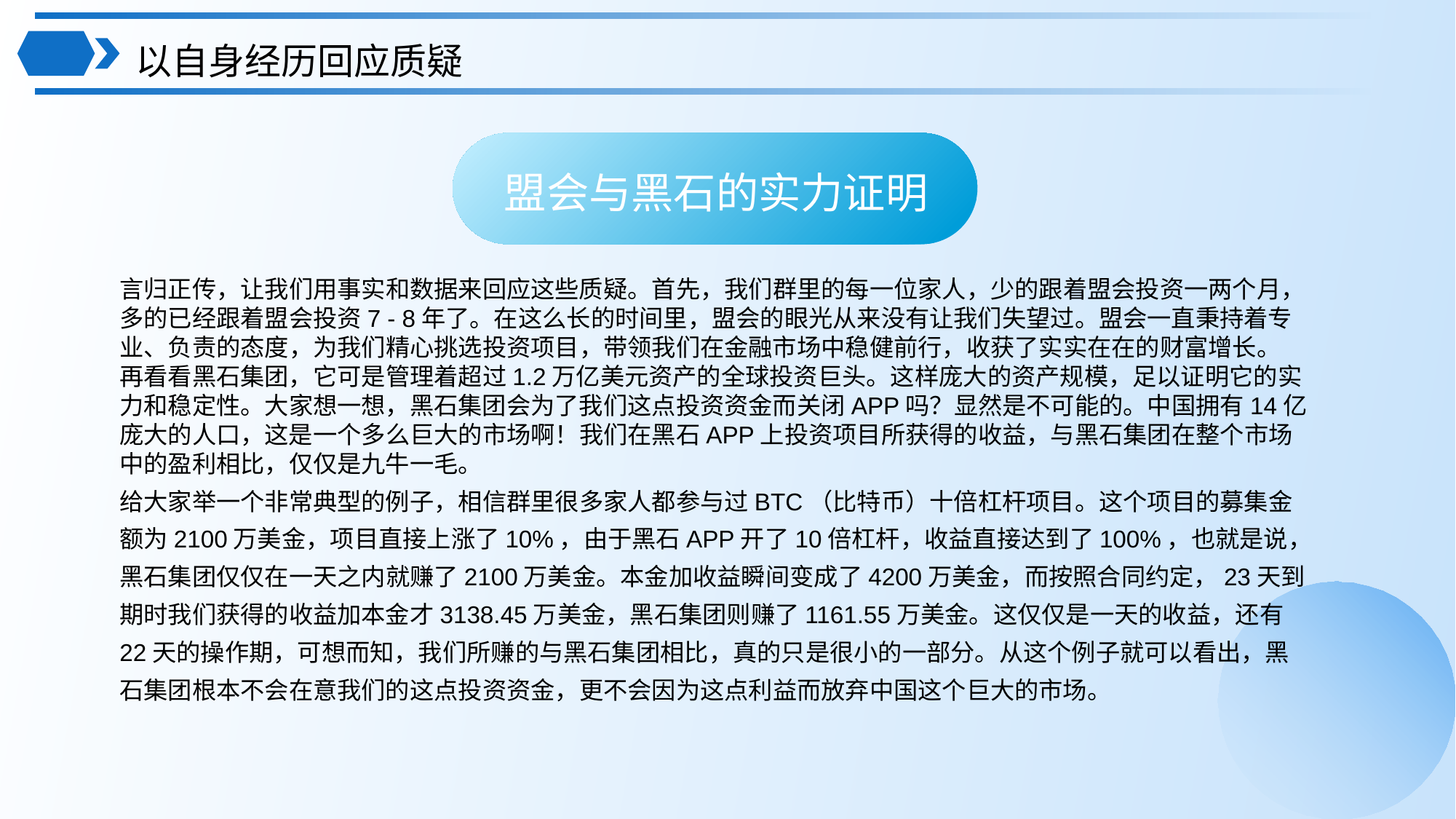

以自身经历回应质疑

盟会与黑石的实力证明
言归正传，让我们用事实和数据来回应这些质疑。首先，我们群里的每一位家人，少的跟着盟会投资一两个月，多的已经跟着盟会投资7 - 8年了。在这么长的时间里，盟会的眼光从来没有让我们失望过。盟会一直秉持着专业、负责的态度，为我们精心挑选投资项目，带领我们在金融市场中稳健前行，收获了实实在在的财富增长。
再看看黑石集团，它可是管理着超过1.2万亿美元资产的全球投资巨头。这样庞大的资产规模，足以证明它的实力和稳定性。大家想一想，黑石集团会为了我们这点投资资金而关闭APP吗？显然是不可能的。中国拥有14亿庞大的人口，这是一个多么巨大的市场啊！我们在黑石APP上投资项目所获得的收益，与黑石集团在整个市场中的盈利相比，仅仅是九牛一毛。
给大家举一个非常典型的例子，相信群里很多家人都参与过BTC（比特币）十倍杠杆项目。这个项目的募集金额为2100万美金，项目直接上涨了10%，由于黑石APP开了10倍杠杆，收益直接达到了100%，也就是说，黑石集团仅仅在一天之内就赚了2100万美金。本金加收益瞬间变成了4200万美金，而按照合同约定，23天到期时我们获得的收益加本金才3138.45万美金，黑石集团则赚了1161.55万美金。这仅仅是一天的收益，还有22天的操作期，可想而知，我们所赚的与黑石集团相比，真的只是很小的一部分。从这个例子就可以看出，黑石集团根本不会在意我们的这点投资资金，更不会因为这点利益而放弃中国这个巨大的市场。